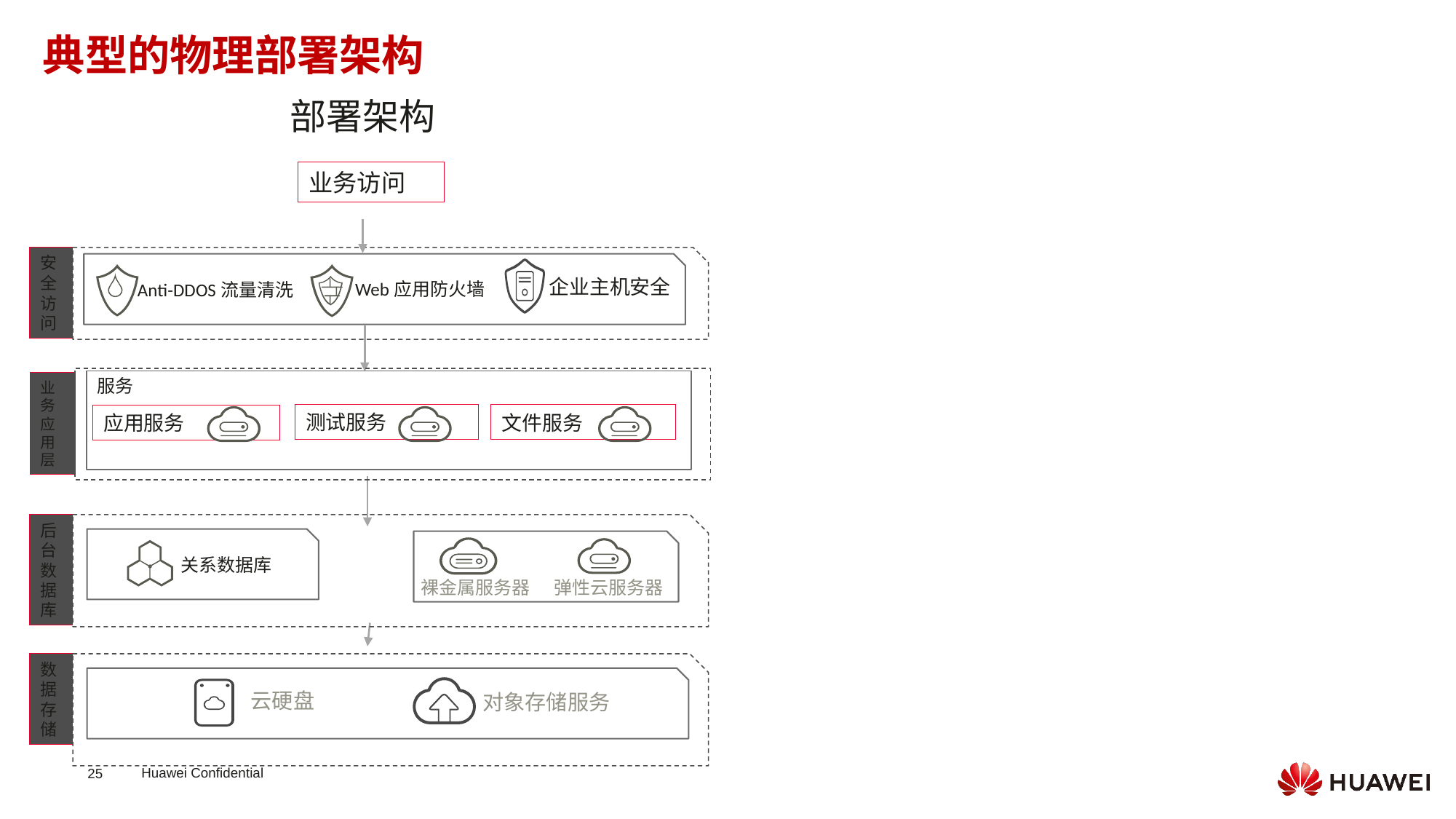

典型的物理部署架构
部署架构
业务访问
安全访问

企业主机安全
Web应用防火墙

Anti-DDOS流量清洗

服务

业务应用层
测试服务
文件服务
应用服务

后台数据库

关系数据库
裸金属服务器
弹性云服务器
数据存储

云硬盘
对象存储服务